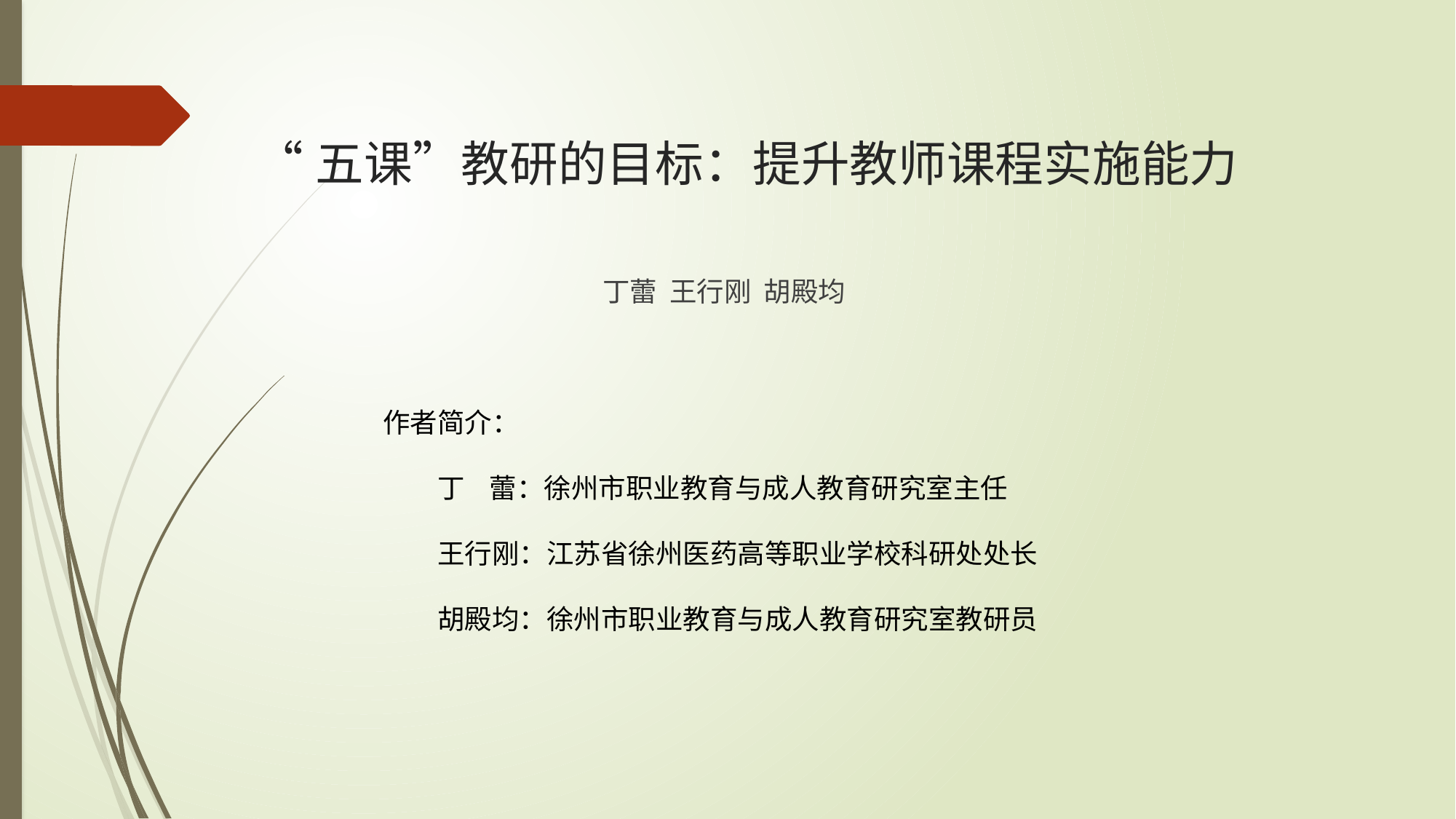

# “五课”教研的目标：提升教师课程实施能力
丁蕾  王行刚  胡殿均

作者简介：
丁    蕾：徐州市职业教育与成人教育研究室主任
王行刚：江苏省徐州医药高等职业学校科研处处长
胡殿均：徐州市职业教育与成人教育研究室教研员